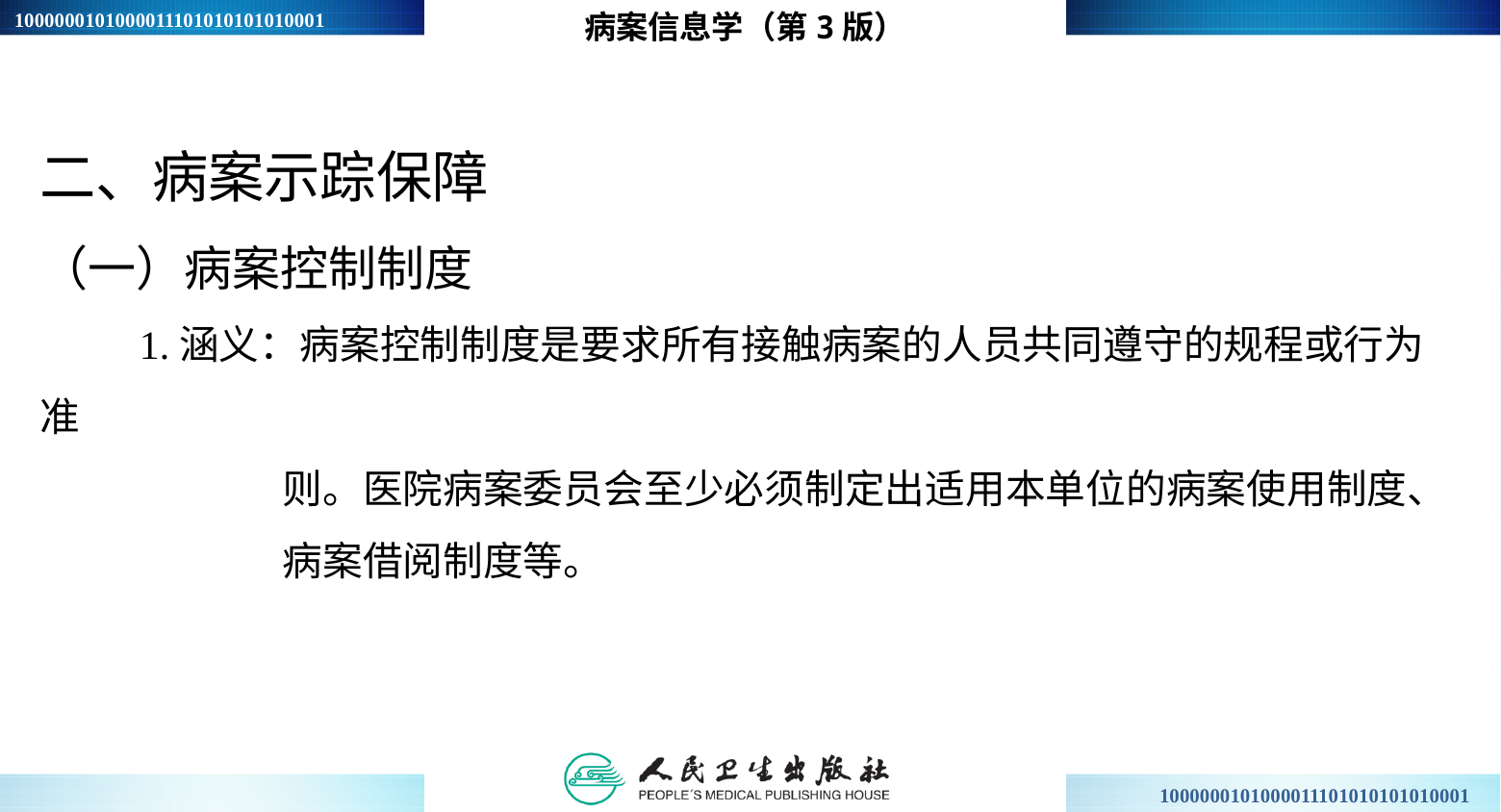

病案信息学（第3版）
二、病案示踪保障
（一）病案控制制度
1.涵义：病案控制制度是要求所有接触病案的人员共同遵守的规程或行为准
               则。医院病案委员会至少必须制定出适用本单位的病案使用制度、
               病案借阅制度等。